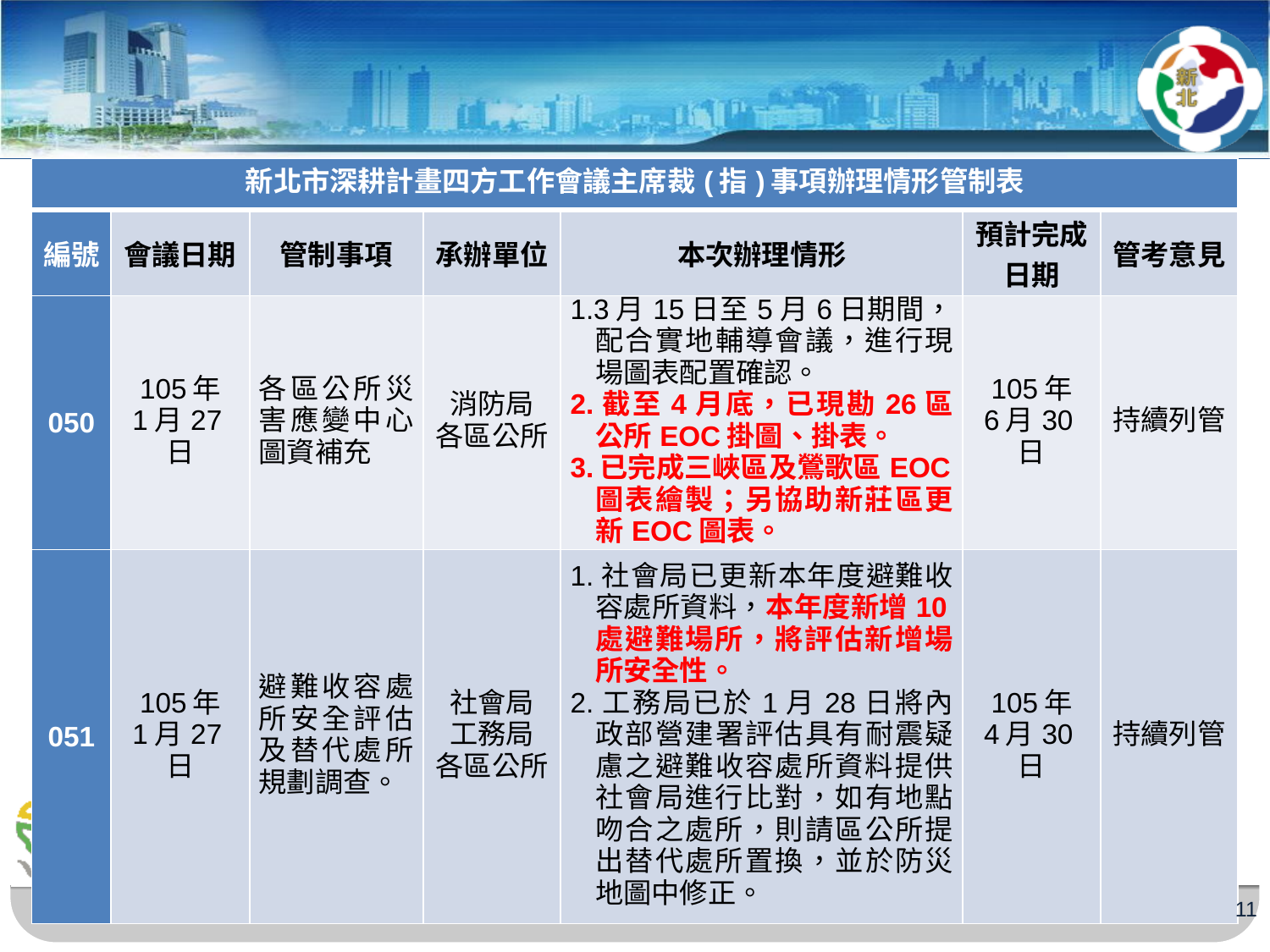

| 新北市深耕計畫四方工作會議主席裁(指)事項辦理情形管制表 |  |  |  |  |  |  |
| --- | --- | --- | --- | --- | --- | --- |
| 編號 | 會議日期 | 管制事項 | 承辦單位 | 本次辦理情形 | 預計完成日期 | 管考意見 |
| 050 | 105年 1月27日 | 各區公所災害應變中心圖資補充 | 消防局 各區公所 | 1.3月15日至5月6日期間，配合實地輔導會議，進行現場圖表配置確認。 2.截至4月底，已現勘26區公所EOC掛圖、掛表。 3.已完成三峽區及鶯歌區EOC圖表繪製；另協助新莊區更新EOC圖表。 | 105年 6月30日 | 持續列管 |
| 051 | 105年 1月27日 | 避難收容處所安全評估及替代處所規劃調查。 | 社會局 工務局 各區公所 | 1.社會局已更新本年度避難收容處所資料，本年度新增10處避難場所，將評估新增場所安全性。 2.工務局已於1月28日將內政部營建署評估具有耐震疑慮之避難收容處所資料提供社會局進行比對，如有地點吻合之處所，則請區公所提出替代處所置換，並於防災地圖中修正。 | 105年 4月30日 | 持續列管 |
11